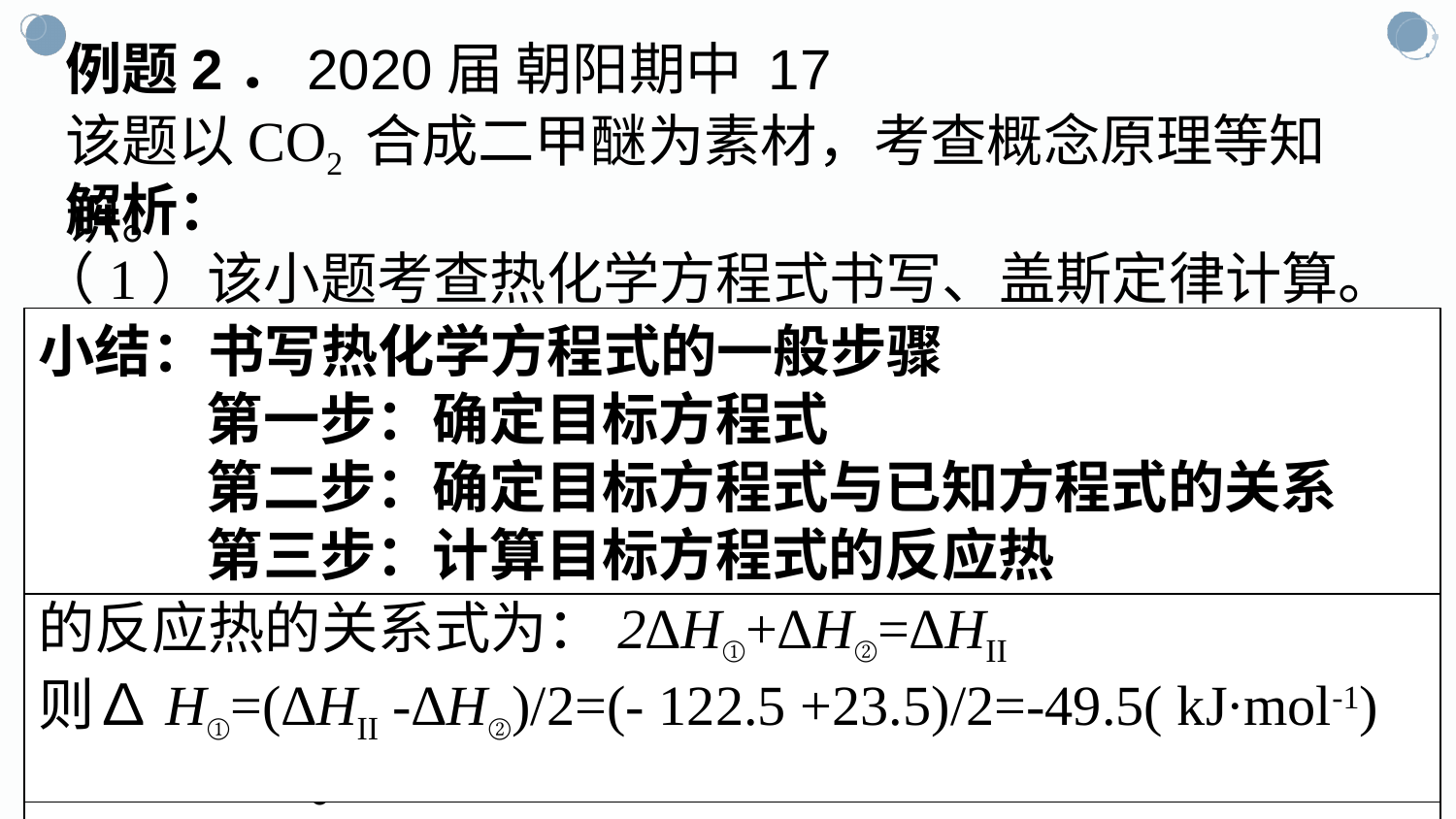

例题2．2020届 朝阳期中 17
该题以CO2 合成二甲醚为素材，考查概念原理等知识。
解析：
（1）该小题考查热化学方程式书写、盖斯定律计算。
第一步：确定目标方程式
方法1：结合信息按陌生方程式书写的思路直接写出。
反应①为目标方程式，反应①②是反应II 的两个分步，则反应①的反应物为CO2(g)和H2(g) ，生成物为反应②的反应物即CH3OH(g) ，再根据守恒关系配平。可确定反应①为：CO2(g) + 2H2(g) ⇌ CH3OH(g) + H2O(g)
方法2：总反应II 减去反应②，消除CH3OH(g) 也可得①
小结：书写热化学方程式的一般步骤
            第一步：确定目标方程式
            第二步：确定目标方程式与已知方程式的关系
            第三步：计算目标方程式的反应热
第二步：确定目标方程式与已知方程式的关系
目标方程式①中的CO2(g) 为反应II的代表物，CH3OH(g)为反应②的代表物，根据两个代表物分别在目标方程式、已知方程式中的系数和位置的关系可确定：
 2①+②=II。
第三步：计算目标方程式的反应热
由目标方程式①与反应II和反应②的关系，可确定它们的反应热的关系式为：2∆H①+∆H②=∆HII
则∆H①=(∆HII -∆H②)/2=(- 122.5 +23.5)/2=-49.5( kJ·mol-1)